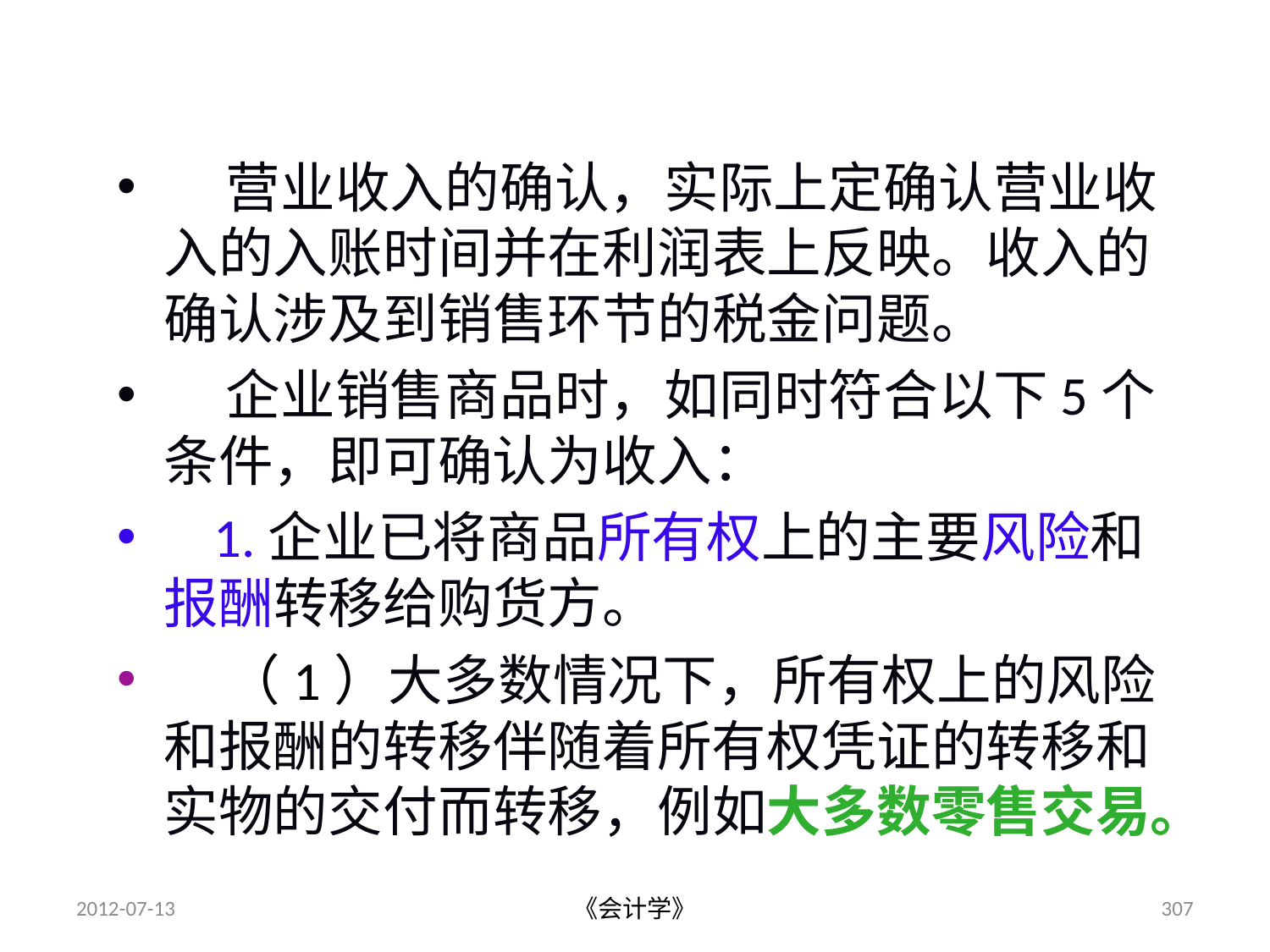

# 三、营业收入的确认与计量（P.213）
    营业收入的确认，实际上定确认营业收入的入账时间并在利润表上反映。收入的确认涉及到销售环节的税金问题。
    企业销售商品时，如同时符合以下5个条件，即可确认为收入：
    1.企业已将商品所有权上的主要风险和报酬转移给购货方。
    （1）大多数情况下，所有权上的风险和报酬的转移伴随着所有权凭证的转移和实物的交付而转移，例如大多数零售交易。
2012-07-13
《会计学》
307